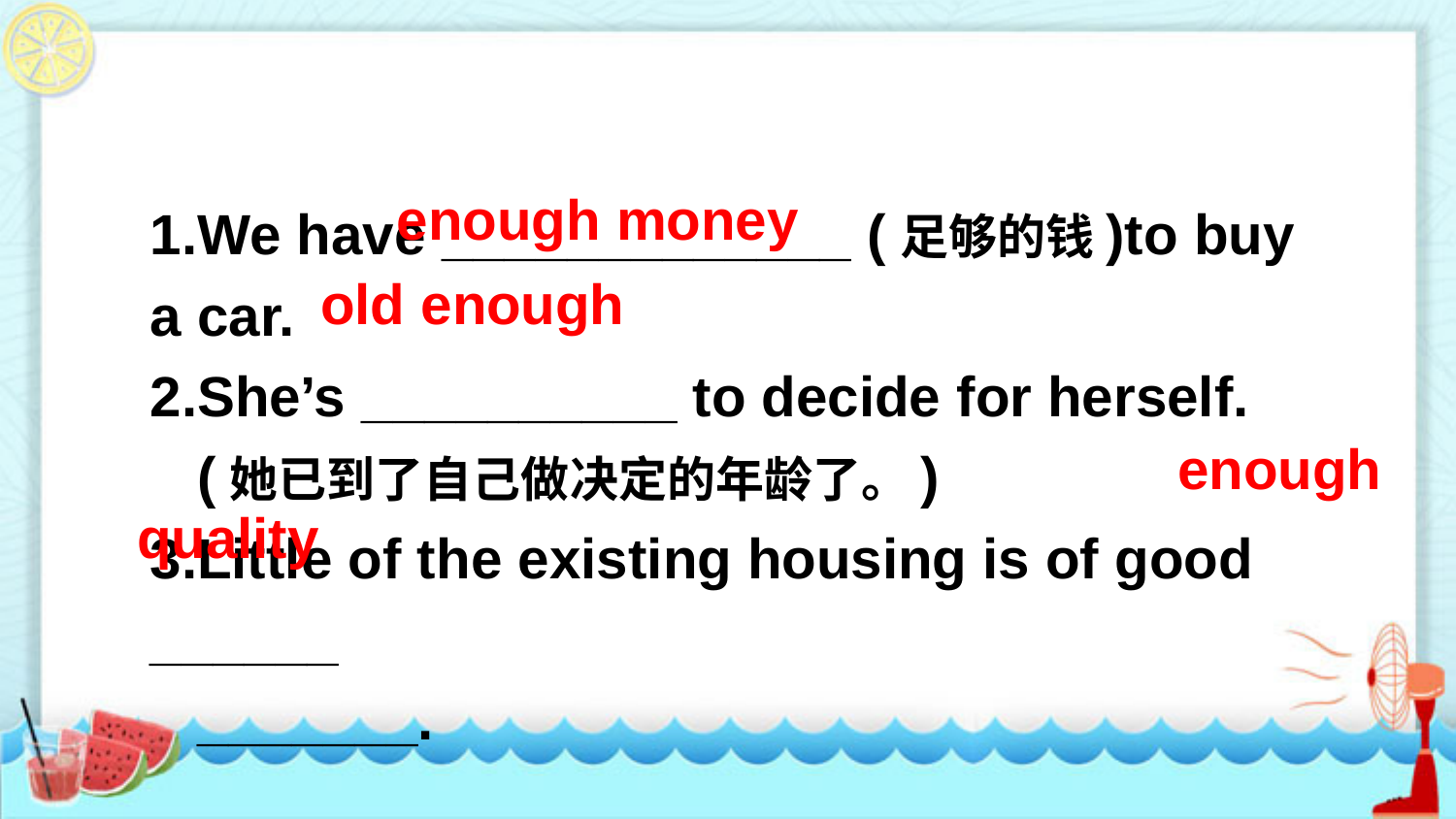

enough money
1.We have _____________ (足够的钱)to buy a car.
2.She’s __________ to decide for herself.
   (她已到了自己做决定的年龄了。)
3.Little of the existing housing is of good ______
   _______.
old enough
                                                                  enough
quality